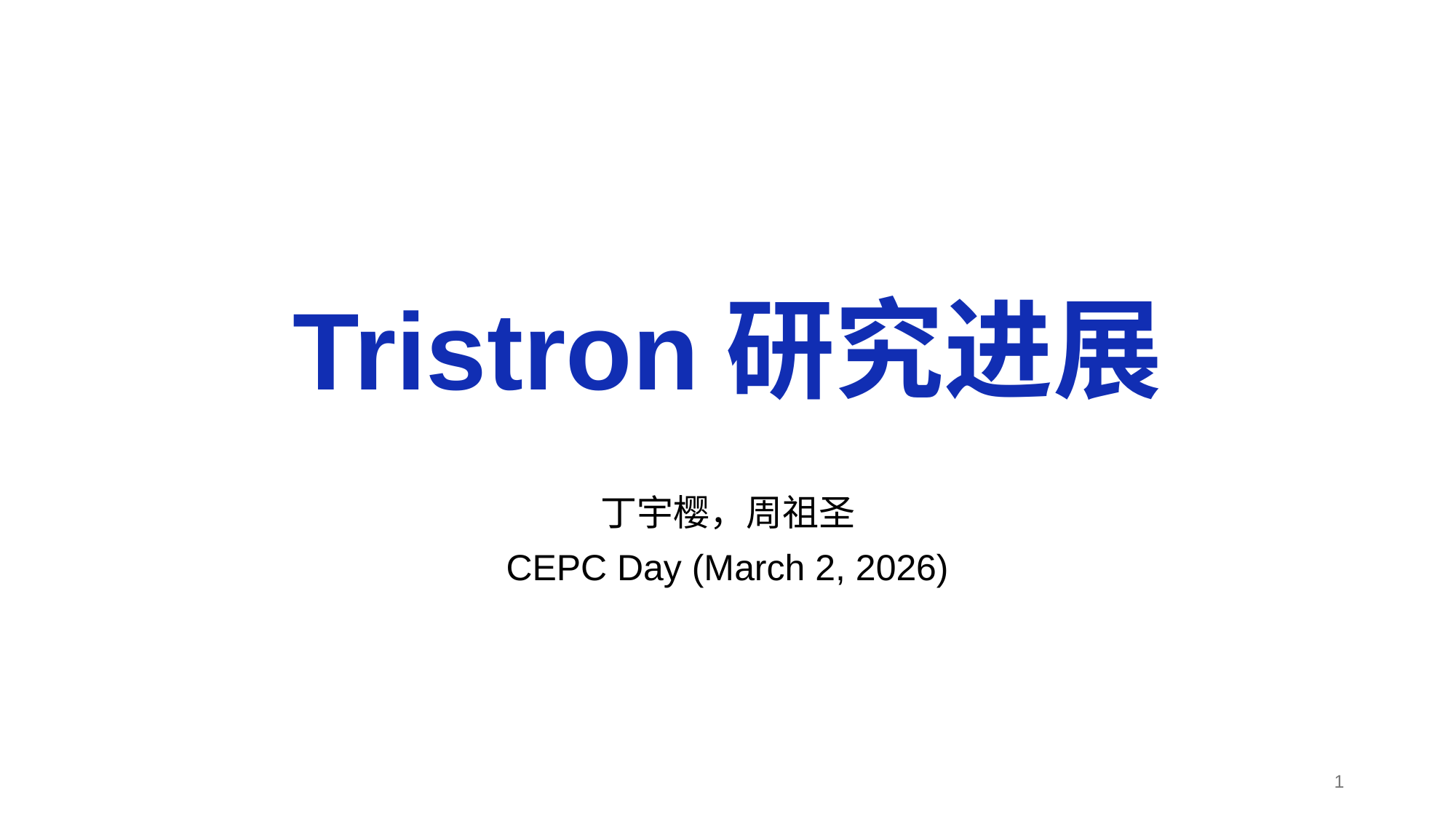

# Tristron研究进展

丁宇樱，周祖圣
CEPC Day (March 2, 2026)
1